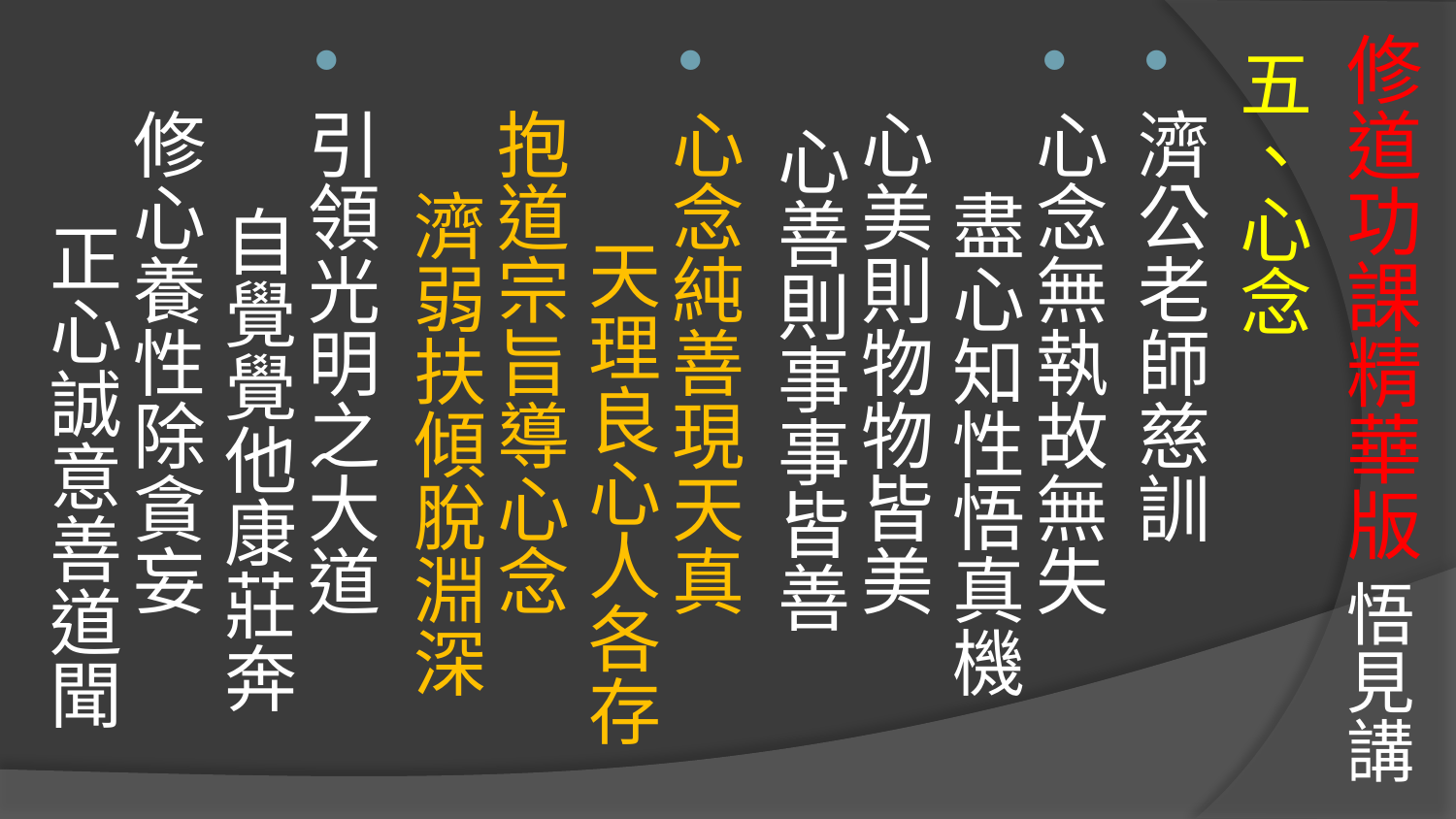

# 修道功課精華版 悟見講
五、心念
濟公老師慈訓
心念無執故無失                盡心知性悟真機
心美則物物皆美            心善則事事皆善
心念純善現天真                   天理良心人各存
抱道宗旨導心念                濟弱扶傾脫淵深
引領光明之大道                 自覺覺他康莊奔
修心養性除貪妄                  正心誠意善道聞